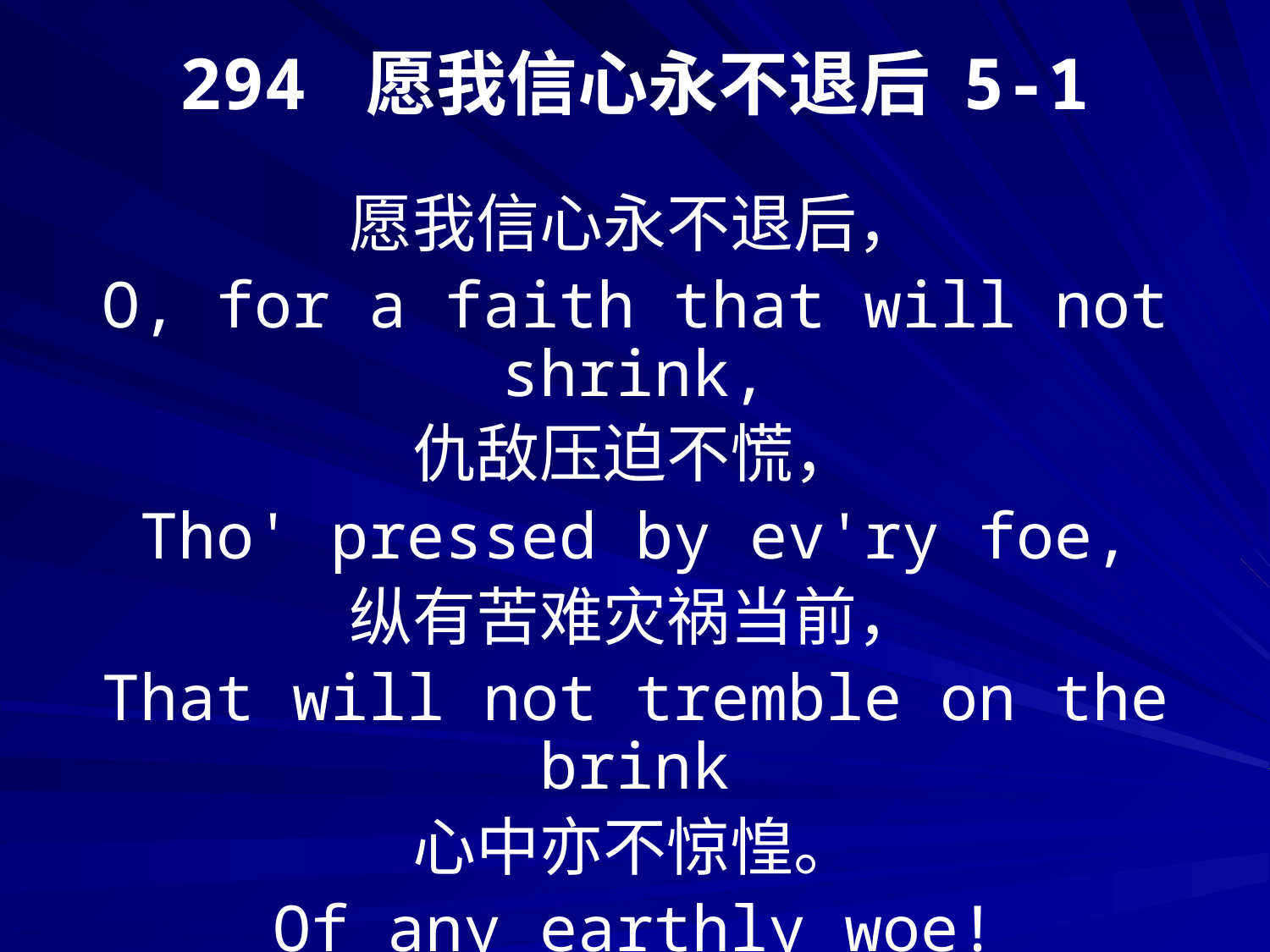

294 愿我信心永不退后 5-1

愿我信心永不退后，
O, for a faith that will not shrink,
仇敌压迫不慌，
Tho' pressed by ev'ry foe,
纵有苦难灾祸当前，
That will not tremble on the brink
心中亦不惊惶。
Of any earthly woe!